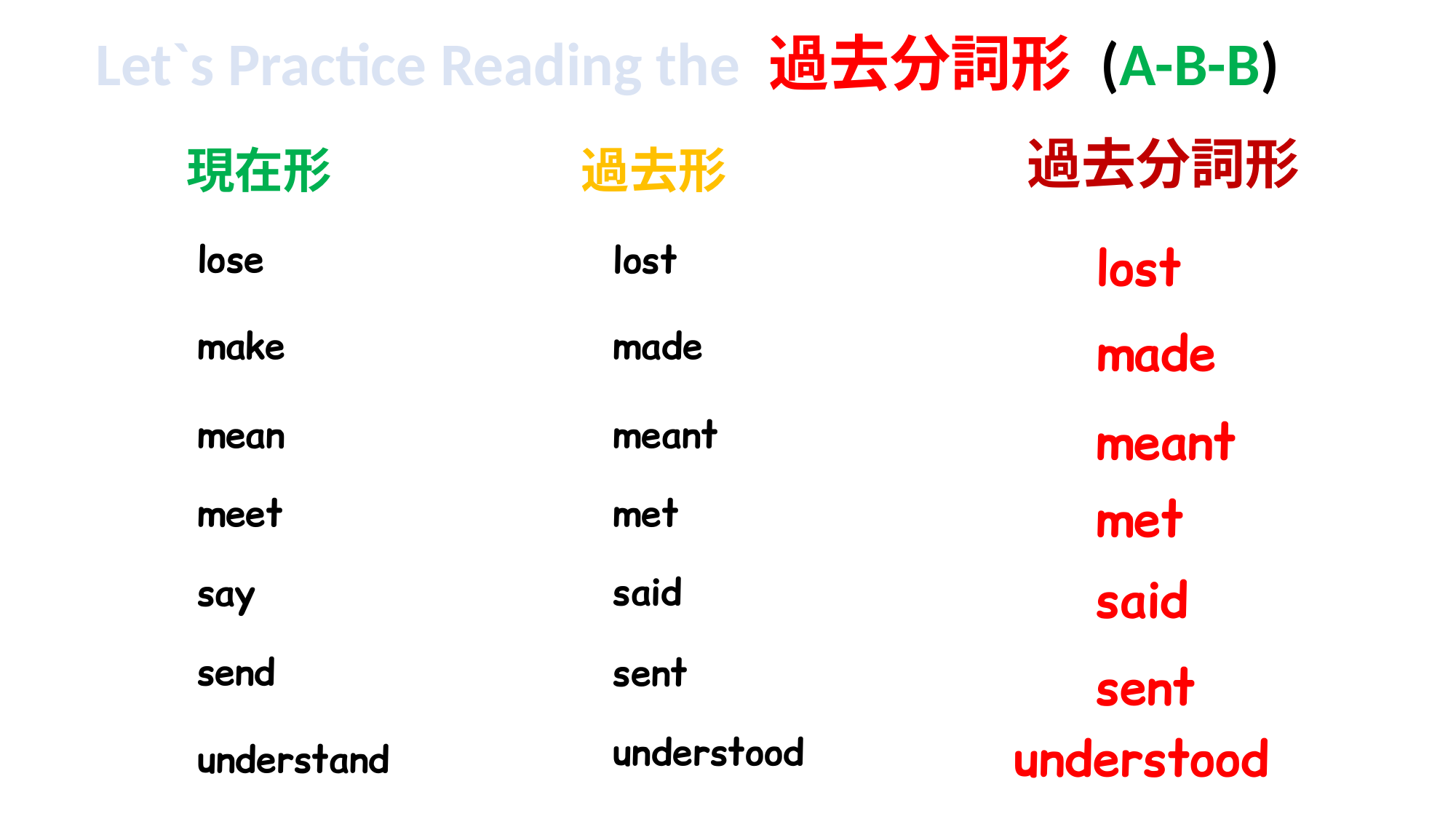

Let`s Practice Reading the 過去分詞形 (A-B-B)
#
過去分詞形

現在形
過去形
lose
lost
lost
made
make
made
meant
mean
meant
met
meet
met
said
said
say
send
sent
sent
understood
understood
understand